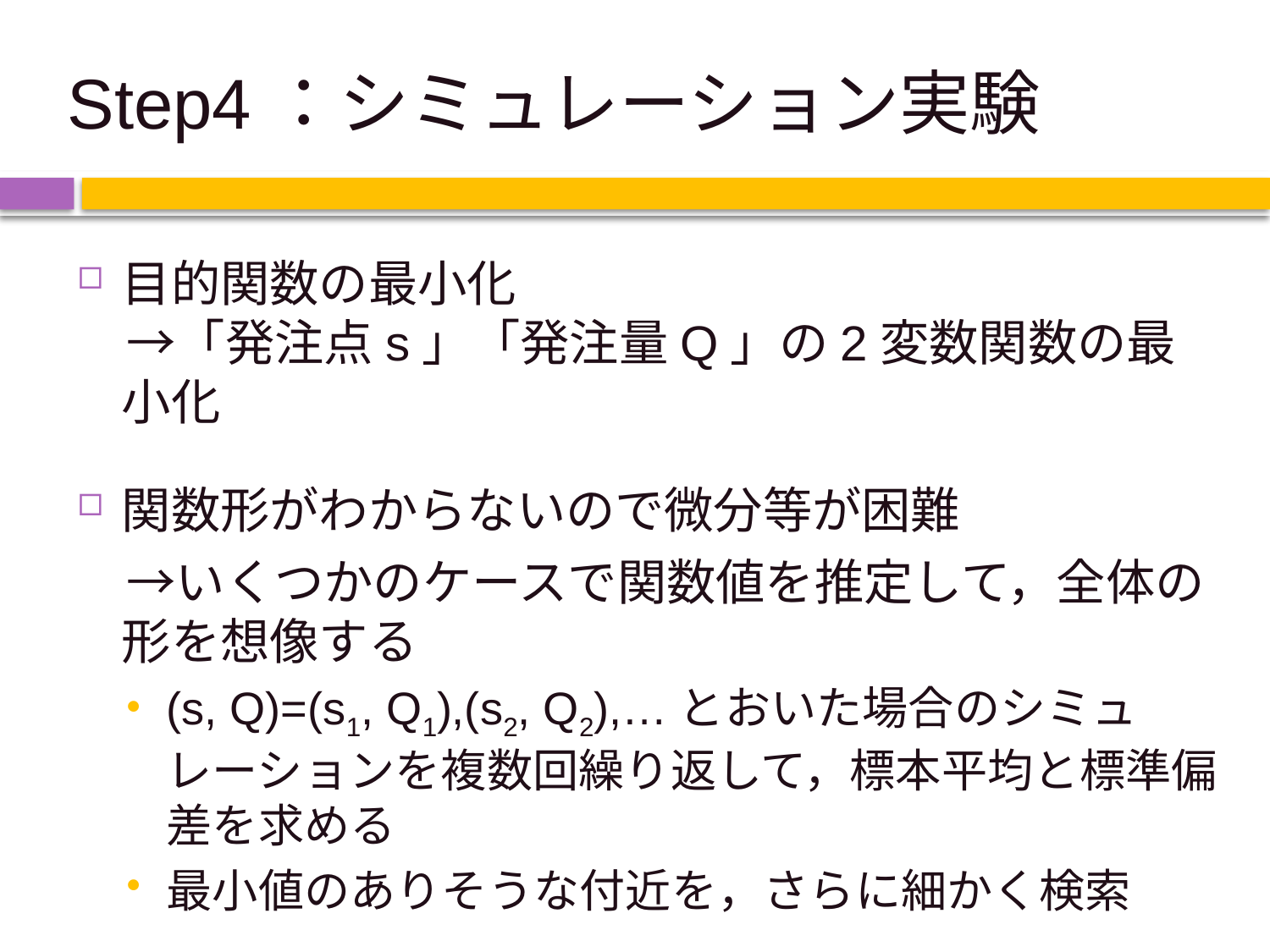

# Step4：シミュレーション実験
目的関数の最小化
　→「発注点s」「発注量Q」の2変数関数の最小化

関数形がわからないので微分等が困難
　→いくつかのケースで関数値を推定して，全体の形を想像する
(s, Q)=(s1, Q1),(s2, Q2),…とおいた場合のシミュレーションを複数回繰り返して，標本平均と標準偏差を求める
最小値のありそうな付近を，さらに細かく検索